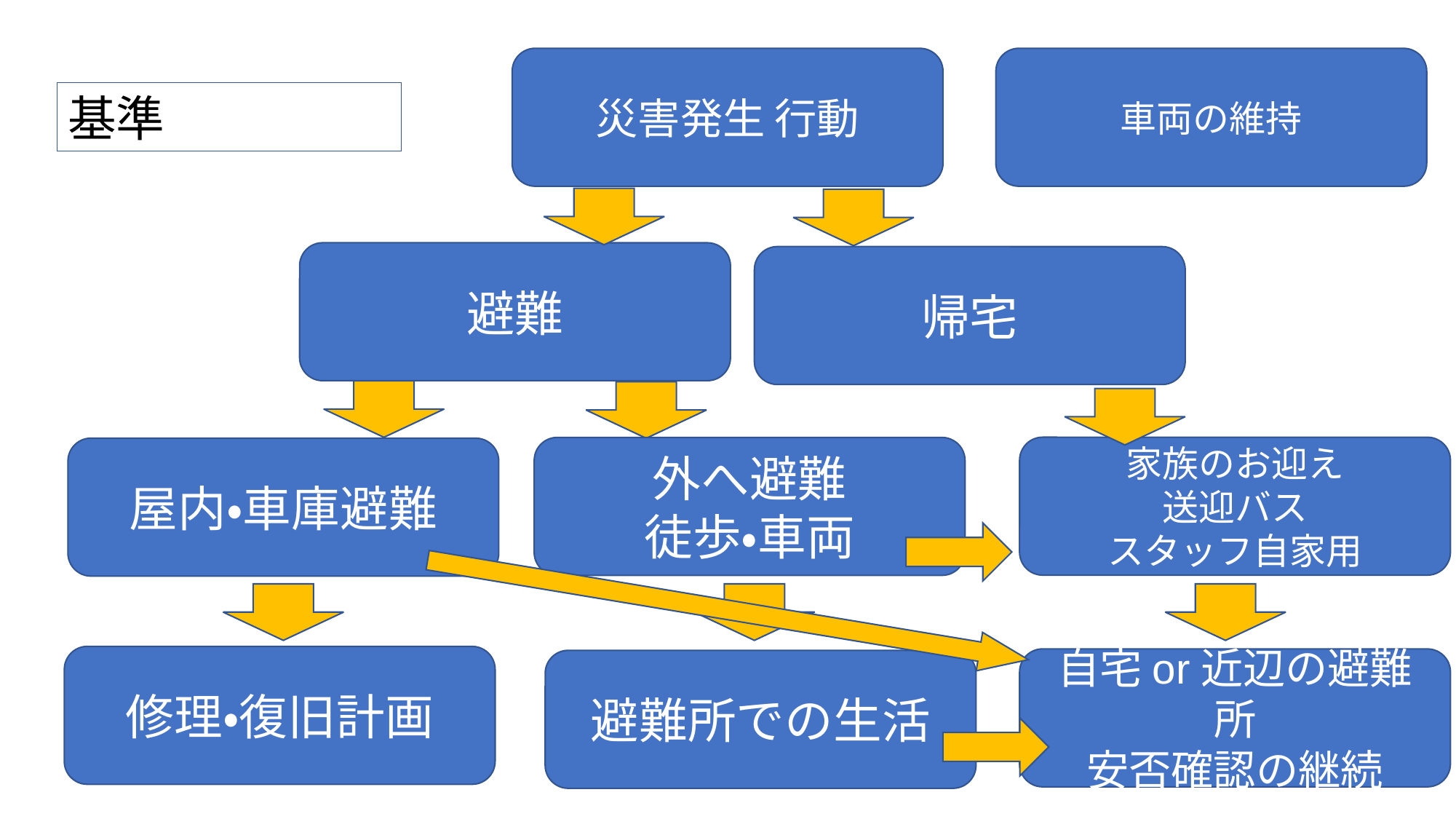

災害発生 行動
車両の維持
基準

避難
帰宅

家族のお迎え
送迎バス
スタッフ自家用
外へ避難
徒歩・車両
屋内・車庫避難

修理・復旧計画
自宅or近辺の避難所
安否確認の継続
避難所での生活